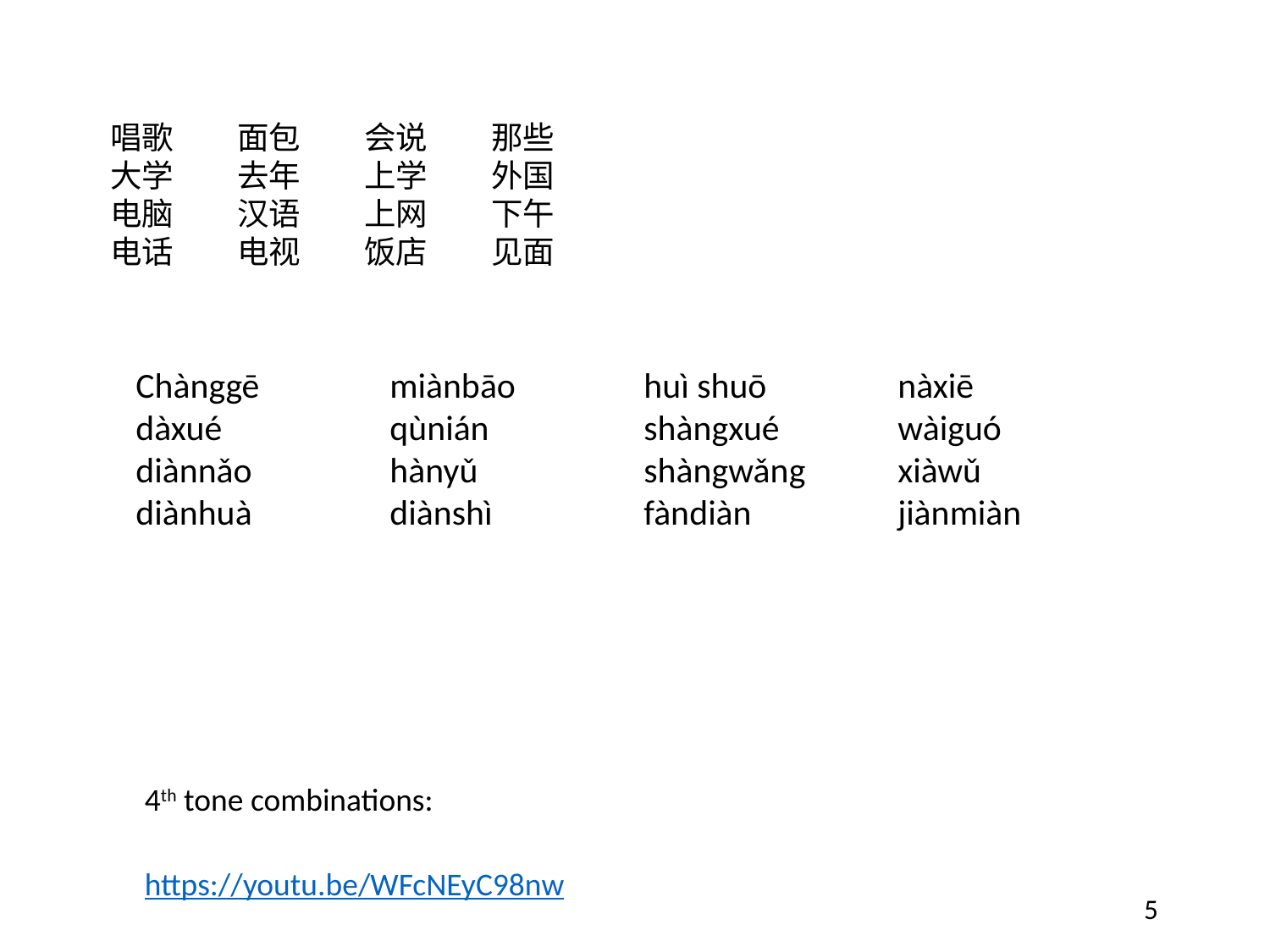

唱歌 	面包 	会说	那些
大学	去年	上学	外国
电脑	汉语	上网	下午
电话	电视	饭店	见面
Chànggē 	miànbāo 	huì shuō 	nàxiē
dàxué 		qùnián 		shàngxué 	wàiguó
diànnǎo 		hànyǔ 		shàngwǎng 	xiàwǔ
diànhuà 		diànshì 		fàndiàn 		jiànmiàn
4th tone combinations:
https://youtu.be/WFcNEyC98nw

5